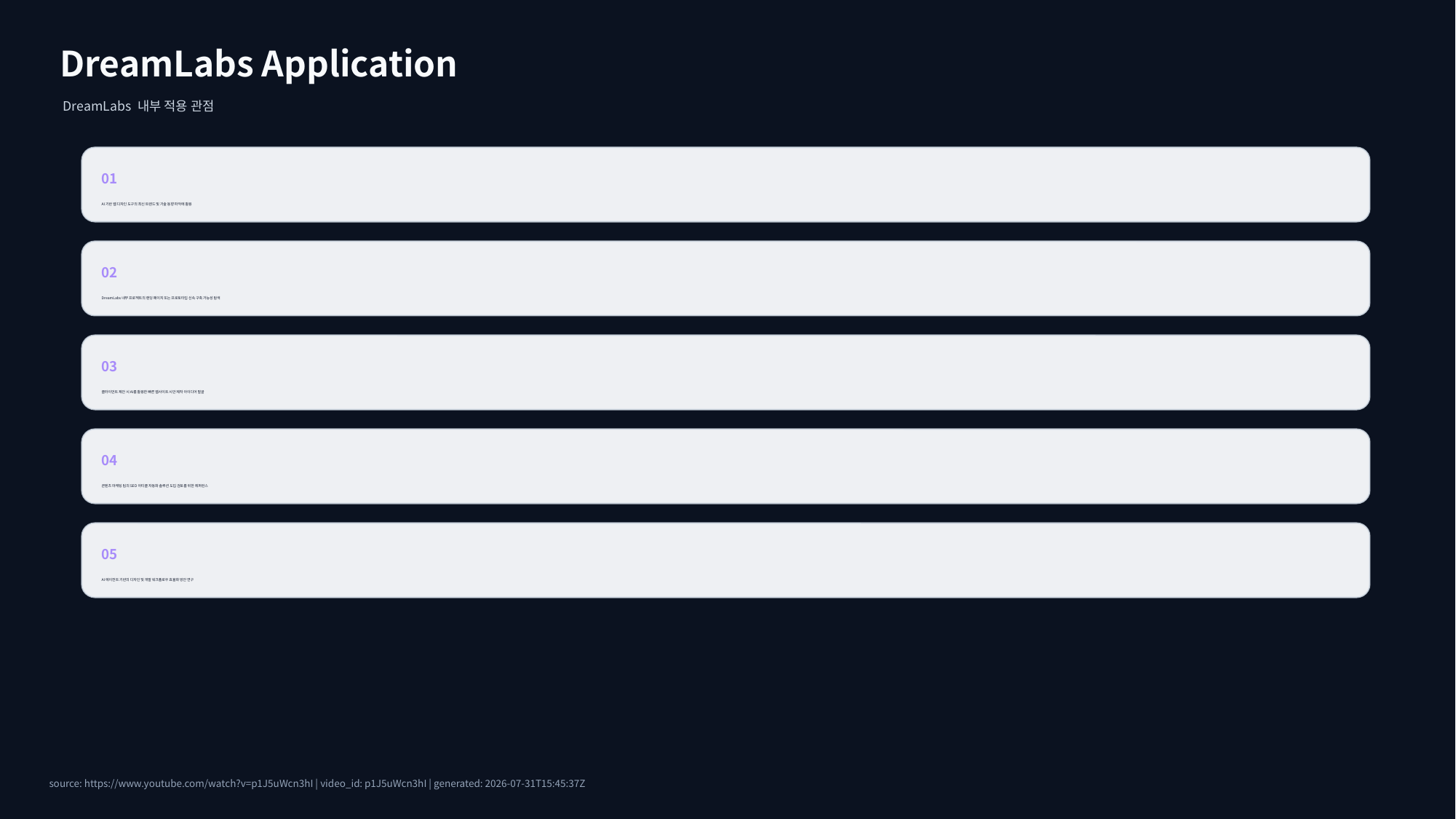

DreamLabs Application
DreamLabs 내부 적용 관점

01
AI 기반 웹 디자인 도구의 최신 트렌드 및 기술 동향 파악에 활용

02
DreamLabs 내부 프로젝트의 랜딩 페이지 또는 프로토타입 신속 구축 가능성 탐색

03
클라이언트 제안 시 AI를 활용한 빠른 웹사이트 시안 제작 아이디어 발굴

04
콘텐츠 마케팅 팀의 SEO 아티클 자동화 솔루션 도입 검토를 위한 레퍼런스

05
AI 에이전트 기반의 디자인 및 개발 워크플로우 효율화 방안 연구
source: https://www.youtube.com/watch?v=p1J5uWcn3hI | video_id: p1J5uWcn3hI | generated: 2026-07-31T15:45:37Z